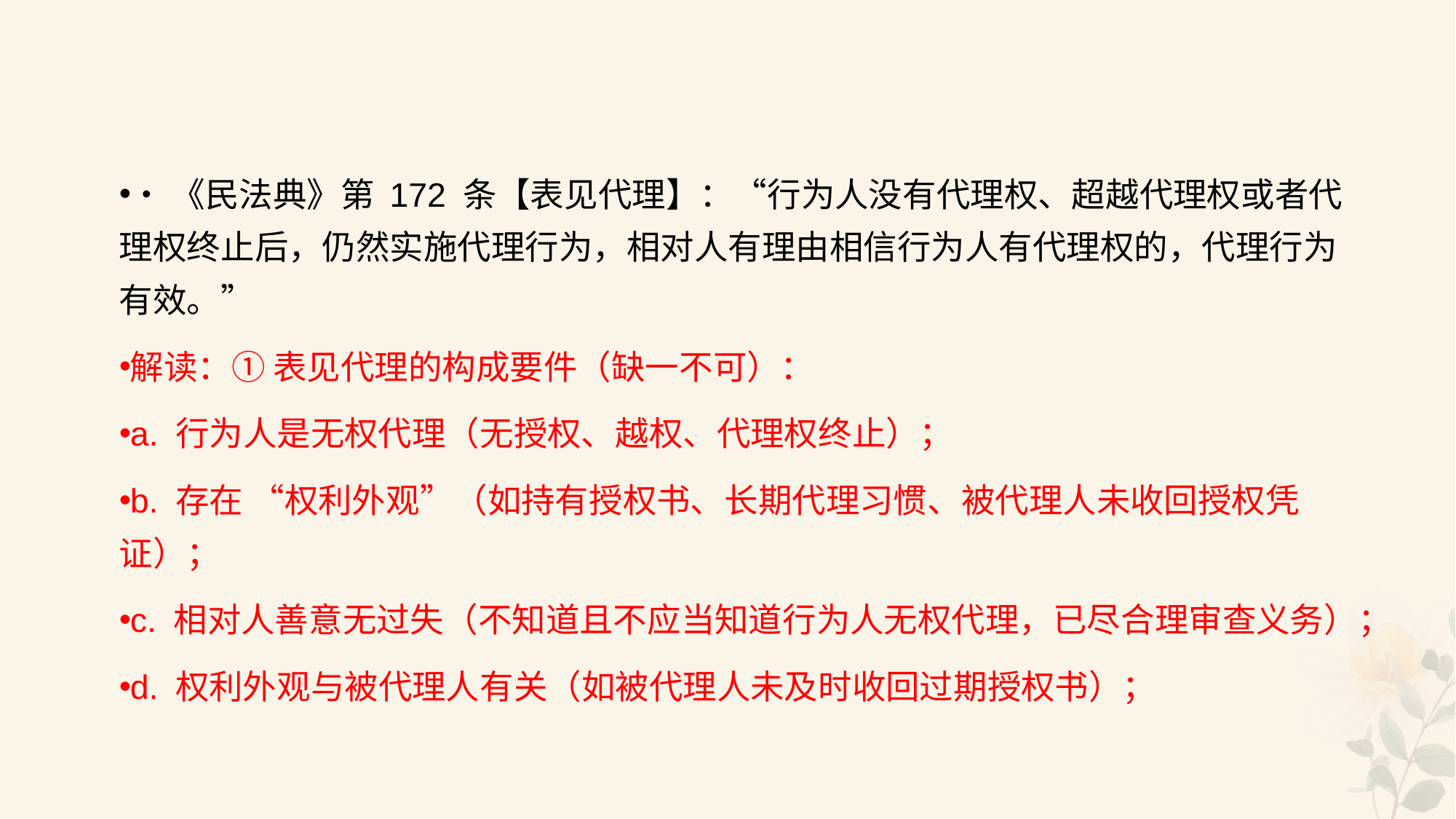

#
•《民法典》第 172 条【表见代理】：“行为人没有代理权、超越代理权或者代理权终止后，仍然实施代理行为，相对人有理由相信行为人有代理权的，代理行为有效。”
解读：① 表见代理的构成要件（缺一不可）：
a. 行为人是无权代理（无授权、越权、代理权终止）；
b. 存在 “权利外观”（如持有授权书、长期代理习惯、被代理人未收回授权凭证）；
c. 相对人善意无过失（不知道且不应当知道行为人无权代理，已尽合理审查义务）；
d. 权利外观与被代理人有关（如被代理人未及时收回过期授权书）；